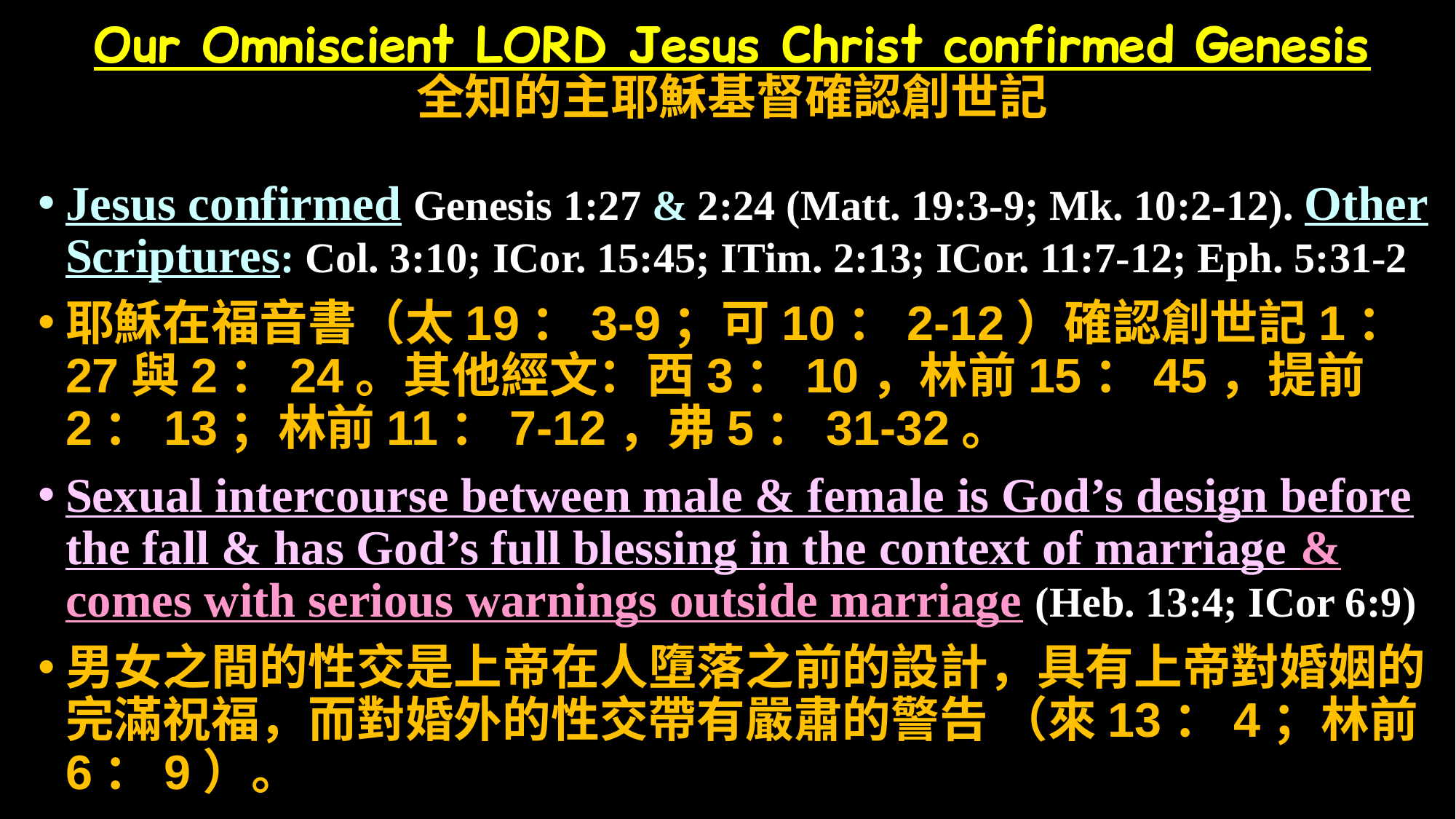

# Our Omniscient LORD Jesus Christ confirmed Genesis 全知的主耶穌基督確認創世記
Jesus confirmed Genesis 1:27 & 2:24 (Matt. 19:3-9; Mk. 10:2-12). Other Scriptures: Col. 3:10; ICor. 15:45; ITim. 2:13; ICor. 11:7-12; Eph. 5:31-2
耶穌在福音書（太19：3-9；可10：2-12）確認創世記1：27與2：24。其他經文：西3：10，林前15：45，提前2：13；林前11：7-12，弗5：31-32。
Sexual intercourse between male & female is God’s design before the fall & has God’s full blessing in the context of marriage & comes with serious warnings outside marriage (Heb. 13:4; ICor 6:9)
男女之間的性交是上帝在人墮落之前的設計，具有上帝對婚姻的完滿祝福，而對婚外的性交帶有嚴肅的警告 （來13：4；林前6：9）。